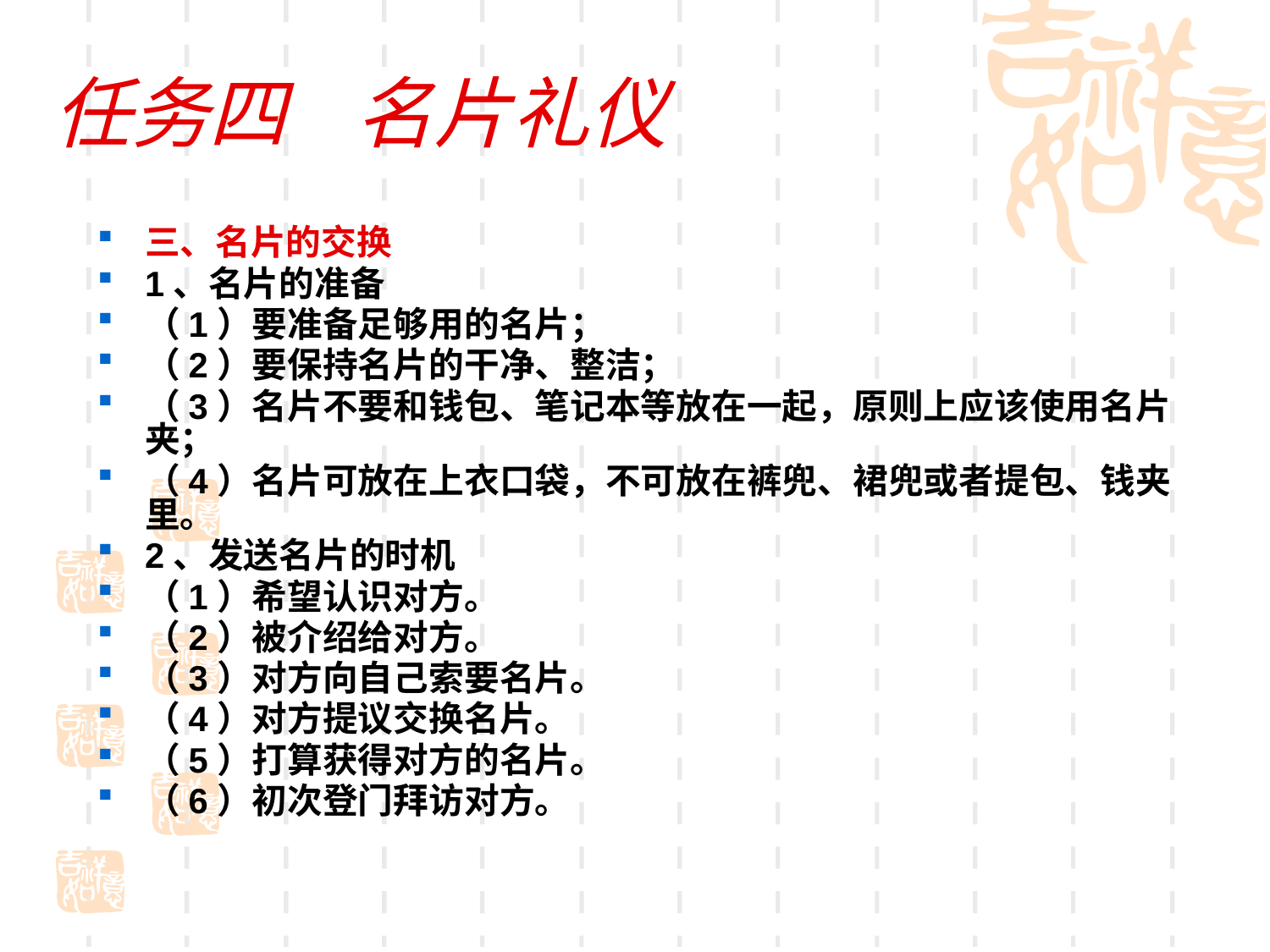

# 任务四    名片礼仪
三、名片的交换
1、名片的准备
（1）要准备足够用的名片；
（2）要保持名片的干净、整洁；
（3）名片不要和钱包、笔记本等放在一起，原则上应该使用名片夹；
（4）名片可放在上衣口袋，不可放在裤兜、裙兜或者提包、钱夹里。
2、发送名片的时机
（1）希望认识对方。
（2）被介绍给对方。
（3）对方向自己索要名片。
（4）对方提议交换名片。
（5）打算获得对方的名片。
（6）初次登门拜访对方。